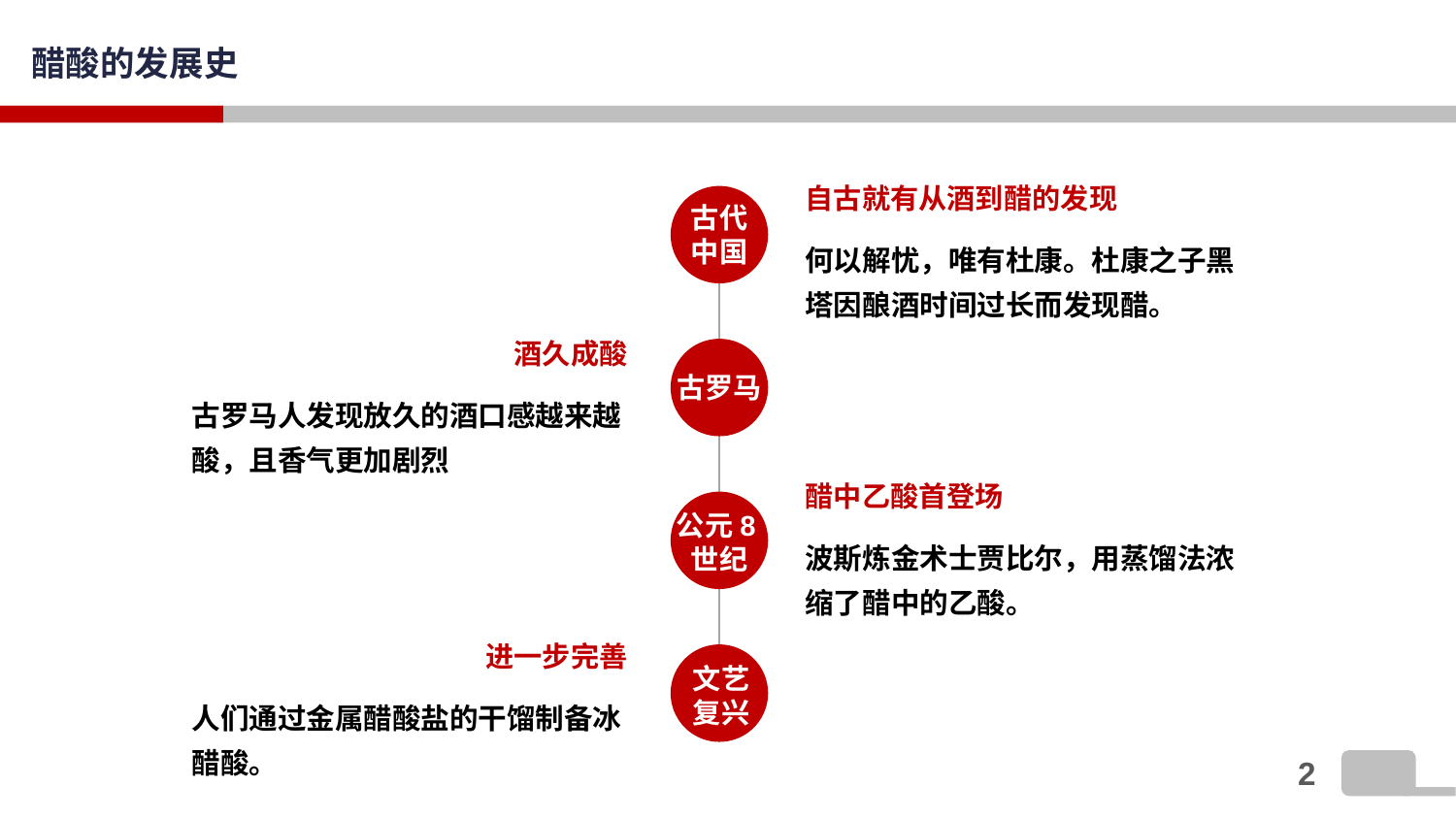

# 醋酸的发展史
自古就有从酒到醋的发现

古代
中国
何以解忧，唯有杜康。杜康之子黑塔因酿酒时间过长而发现醋。
酒久成酸

古罗马
古罗马人发现放久的酒口感越来越酸，且香气更加剧烈
醋中乙酸首登场

公元8世纪
波斯炼金术士贾比尔，用蒸馏法浓缩了醋中的乙酸。
进一步完善

文艺复兴
人们通过金属醋酸盐的干馏制备冰醋酸。